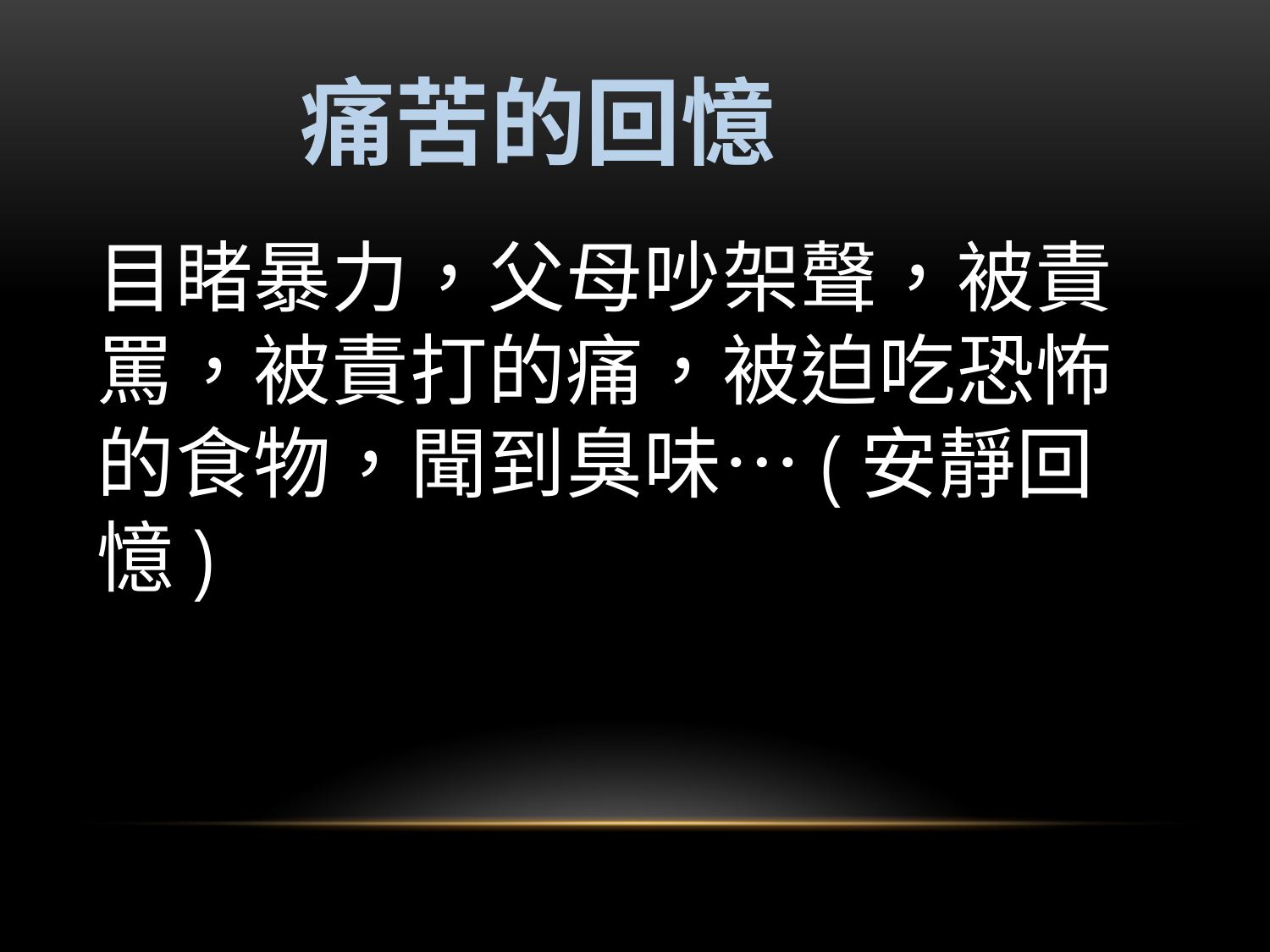

痛苦的回憶
目睹暴力，父母吵架聲，被責罵，被責打的痛，被迫吃恐怖的食物，聞到臭味…(安靜回憶)